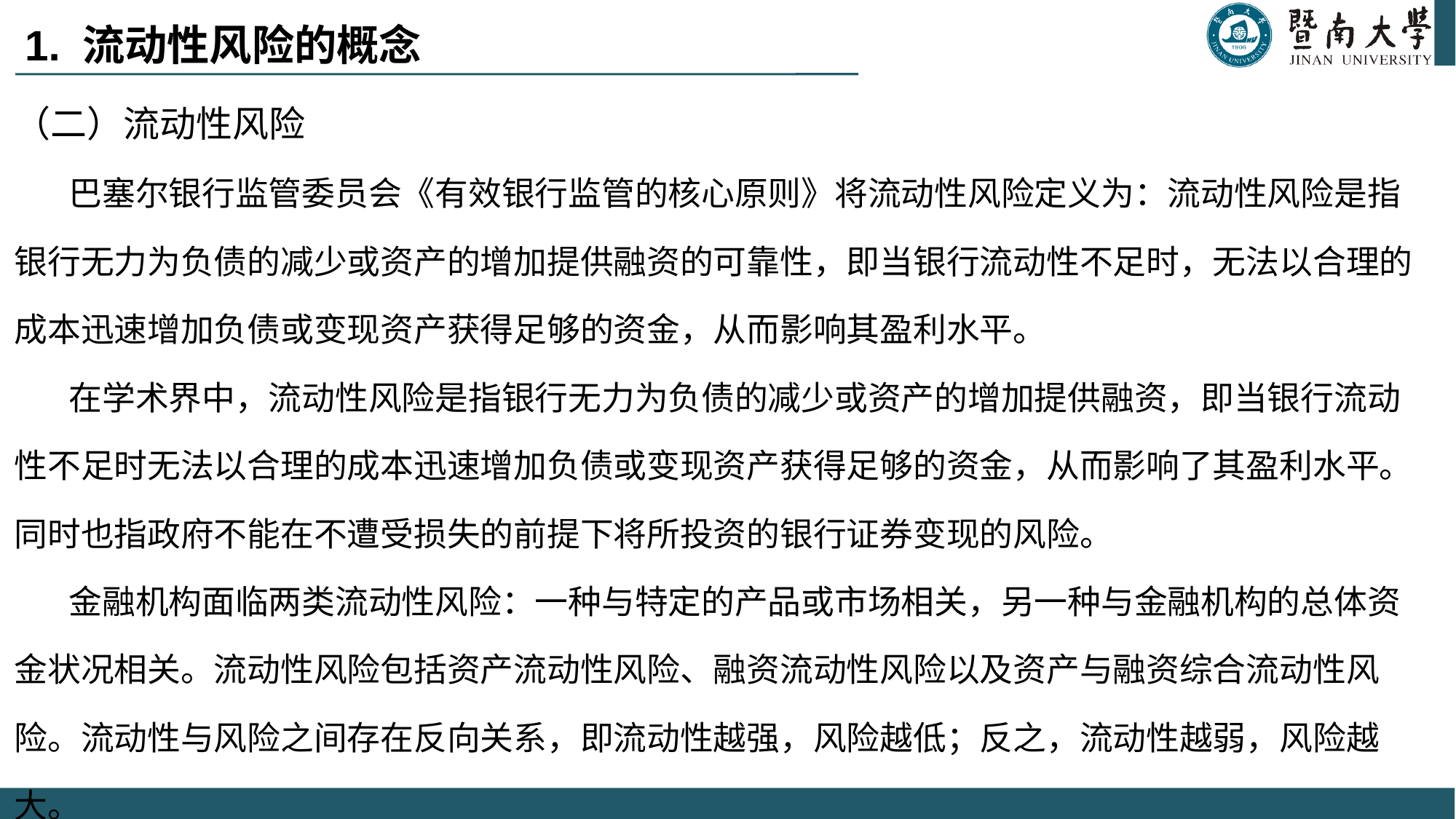

1. 流动性风险的概念

（二）流动性风险
巴塞尔银行监管委员会《有效银行监管的核心原则》将流动性风险定义为：流动性风险是指银行无力为负债的减少或资产的增加提供融资的可靠性，即当银行流动性不足时，无法以合理的成本迅速增加负债或变现资产获得足够的资金，从而影响其盈利水平。
在学术界中，流动性风险是指银行无力为负债的减少或资产的增加提供融资，即当银行流动性不足时无法以合理的成本迅速增加负债或变现资产获得足够的资金，从而影响了其盈利水平。同时也指政府不能在不遭受损失的前提下将所投资的银行证券变现的风险。
金融机构面临两类流动性风险：一种与特定的产品或市场相关，另一种与金融机构的总体资金状况相关。流动性风险包括资产流动性风险、融资流动性风险以及资产与融资综合流动性风险。流动性与风险之间存在反向关系，即流动性越强，风险越低；反之，流动性越弱，风险越大。